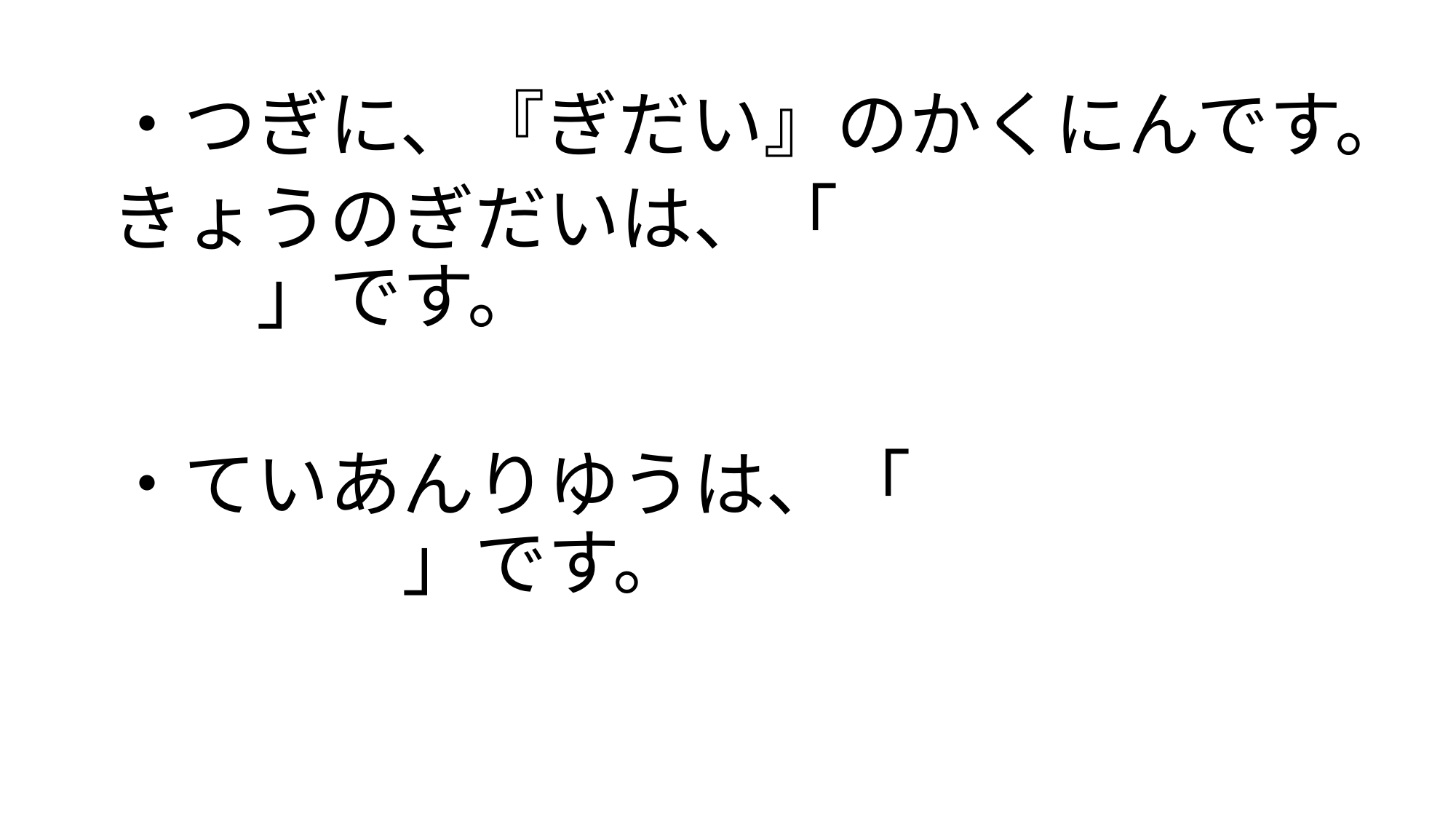

・つぎに、『ぎだい』のかくにんです。
きょうのぎだいは、「　　　　　　　　」です。

・ていあんりゆうは、「　　　　　　　　　」です。